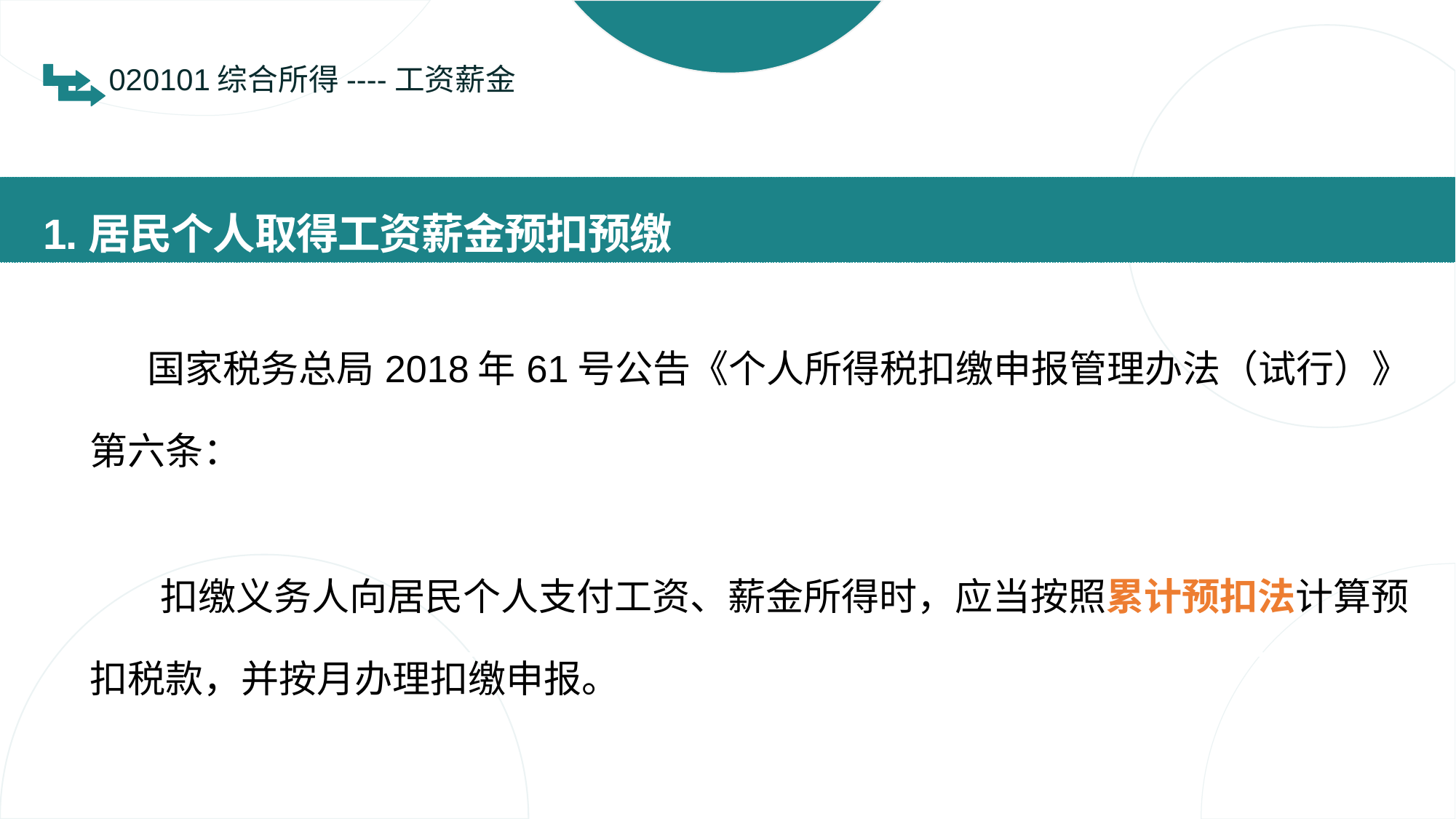

020101综合所得----工资薪金

    1.居民个人取得工资薪金预扣预缴
| 国家税务总局2018年61号公告《个人所得税扣缴申报管理办法（试行）》第六条： 扣缴义务人向居民个人支付工资、薪金所得时，应当按照累计预扣法计算预扣税款，并按月办理扣缴申报。 |
| --- |